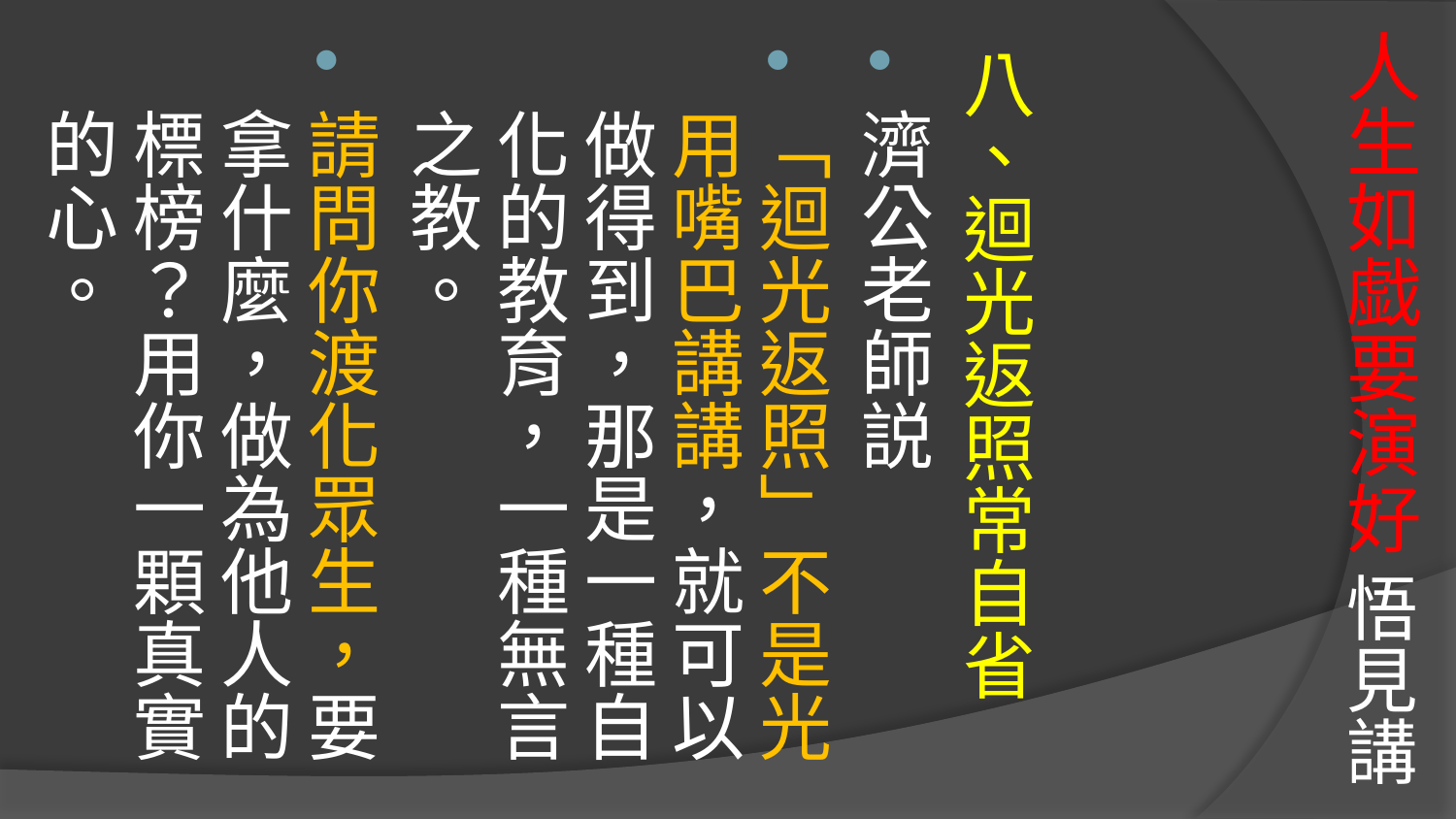

# 人生如戯要演好 悟見講
八、迴光返照常自省
濟公老師説
「迴光返照」不是光用嘴巴講講，就可以做得到，那是一種自化的教育，一種無言之教。
請問你渡化眾生，要拿什麼，做為他人的標榜？用你一顆真實的心。